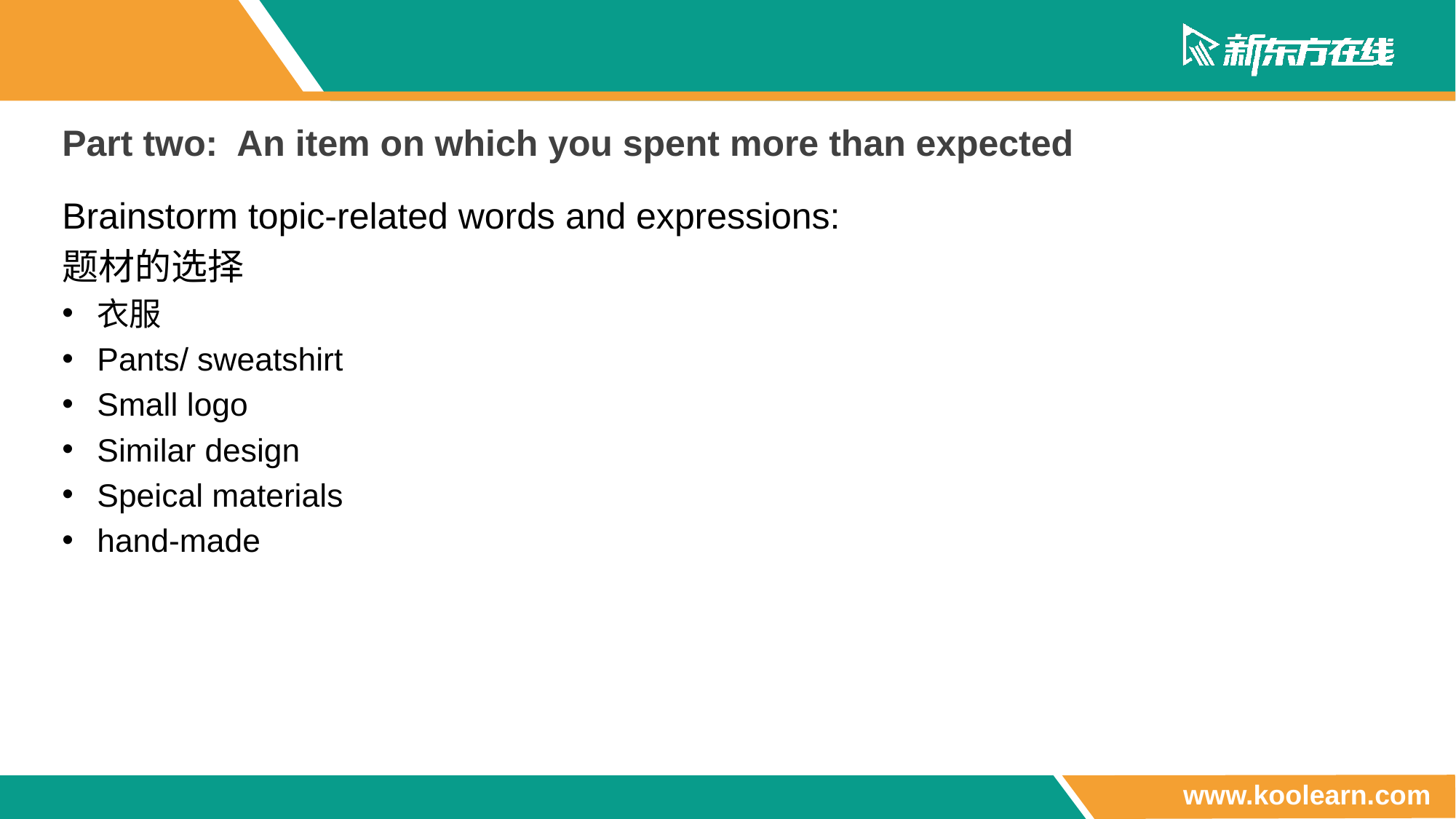

Part two:  An item on which you spent more than expected
Brainstorm topic-related words and expressions:
题材的选择
衣服
Pants/ sweatshirt
Small logo
Similar design
Speical materials
hand-made